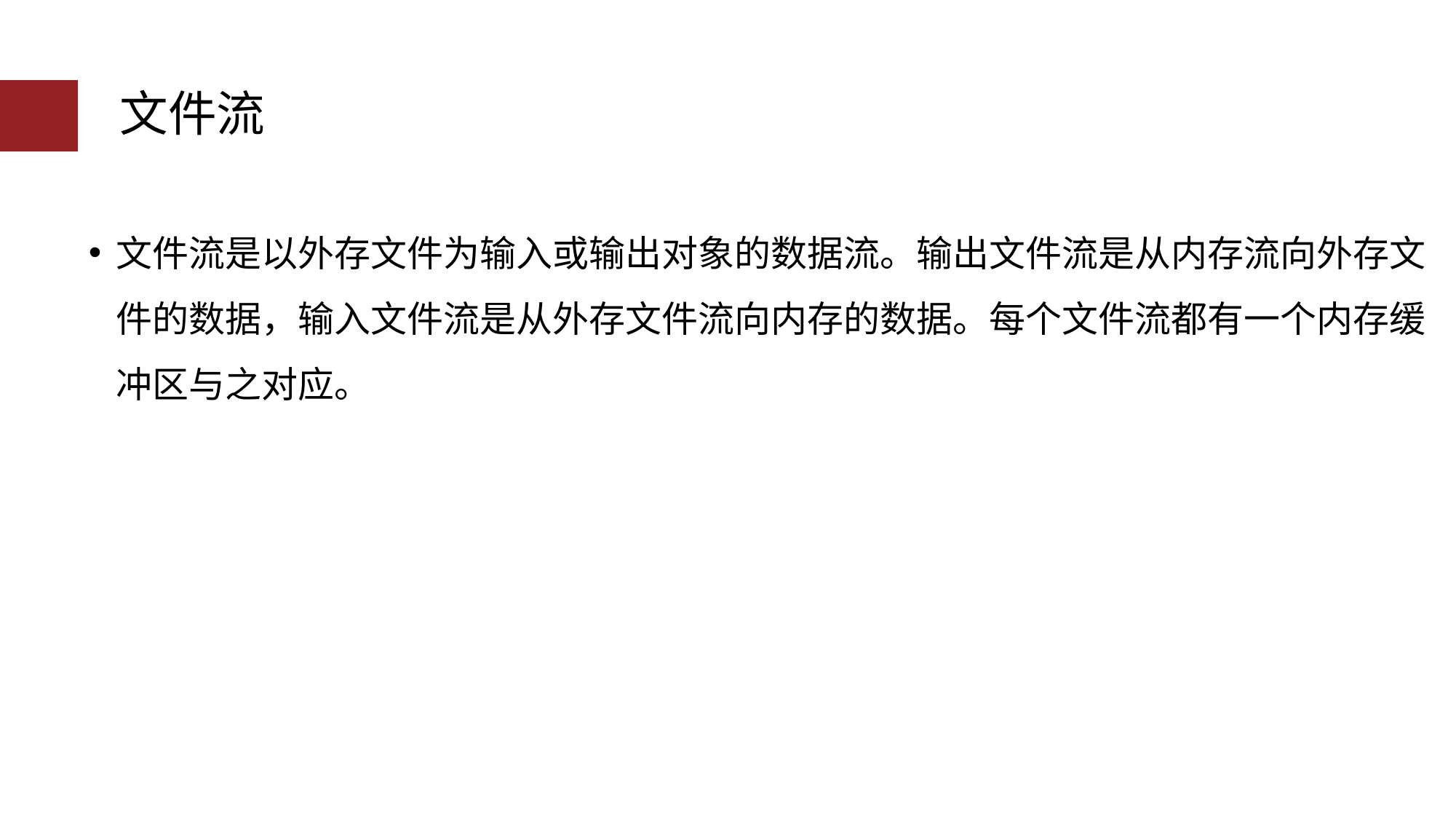

文件流

文件流是以外存文件为输入或输出对象的数据流。输出文件流是从内存流向外存文件的数据，输入文件流是从外存文件流向内存的数据。每个文件流都有一个内存缓冲区与之对应。